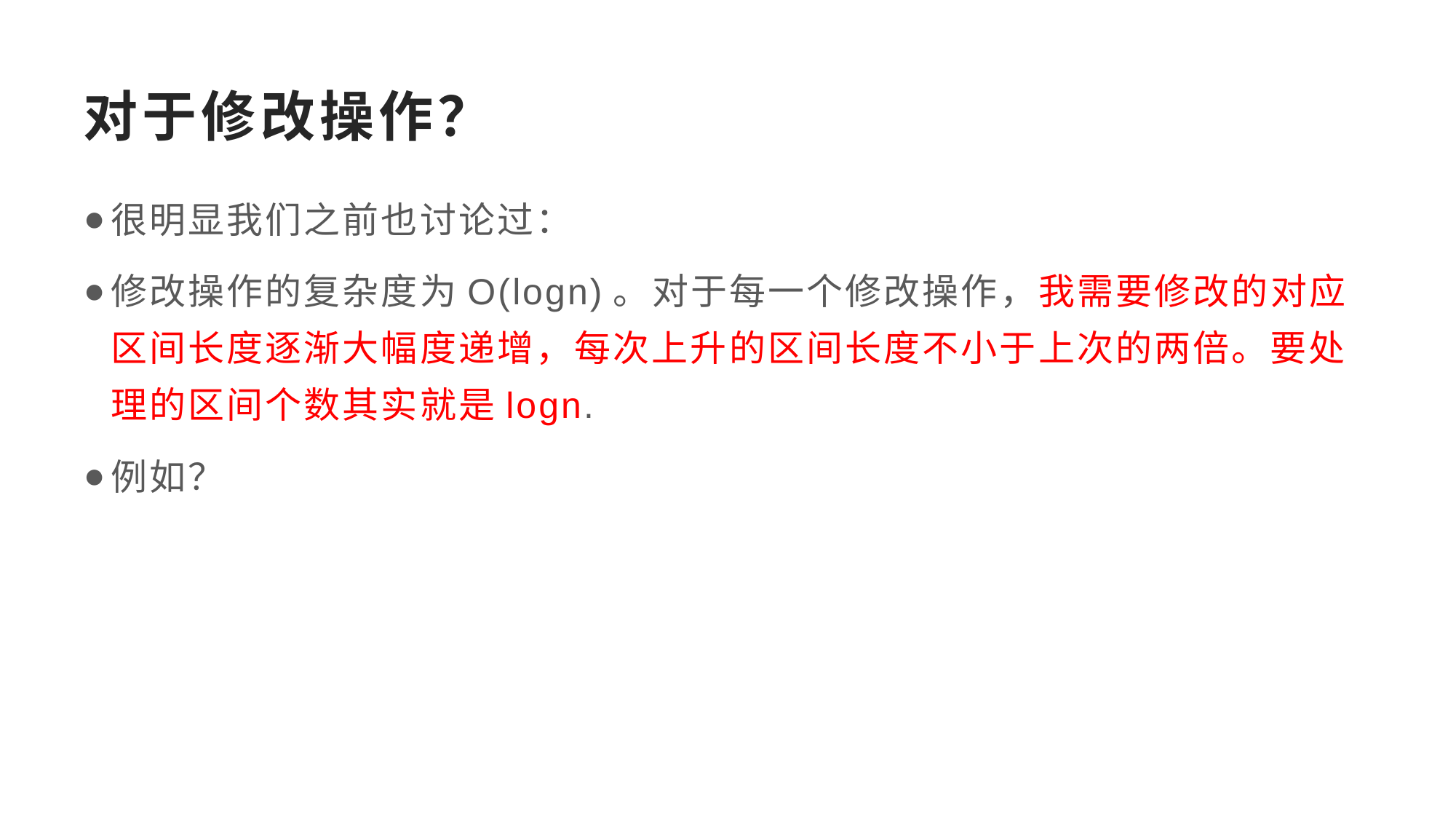

# 对于修改操作？
很明显我们之前也讨论过：
修改操作的复杂度为O(logn)。对于每一个修改操作，我需要修改的对应区间长度逐渐大幅度递增，每次上升的区间长度不小于上次的两倍。要处理的区间个数其实就是logn.
例如？